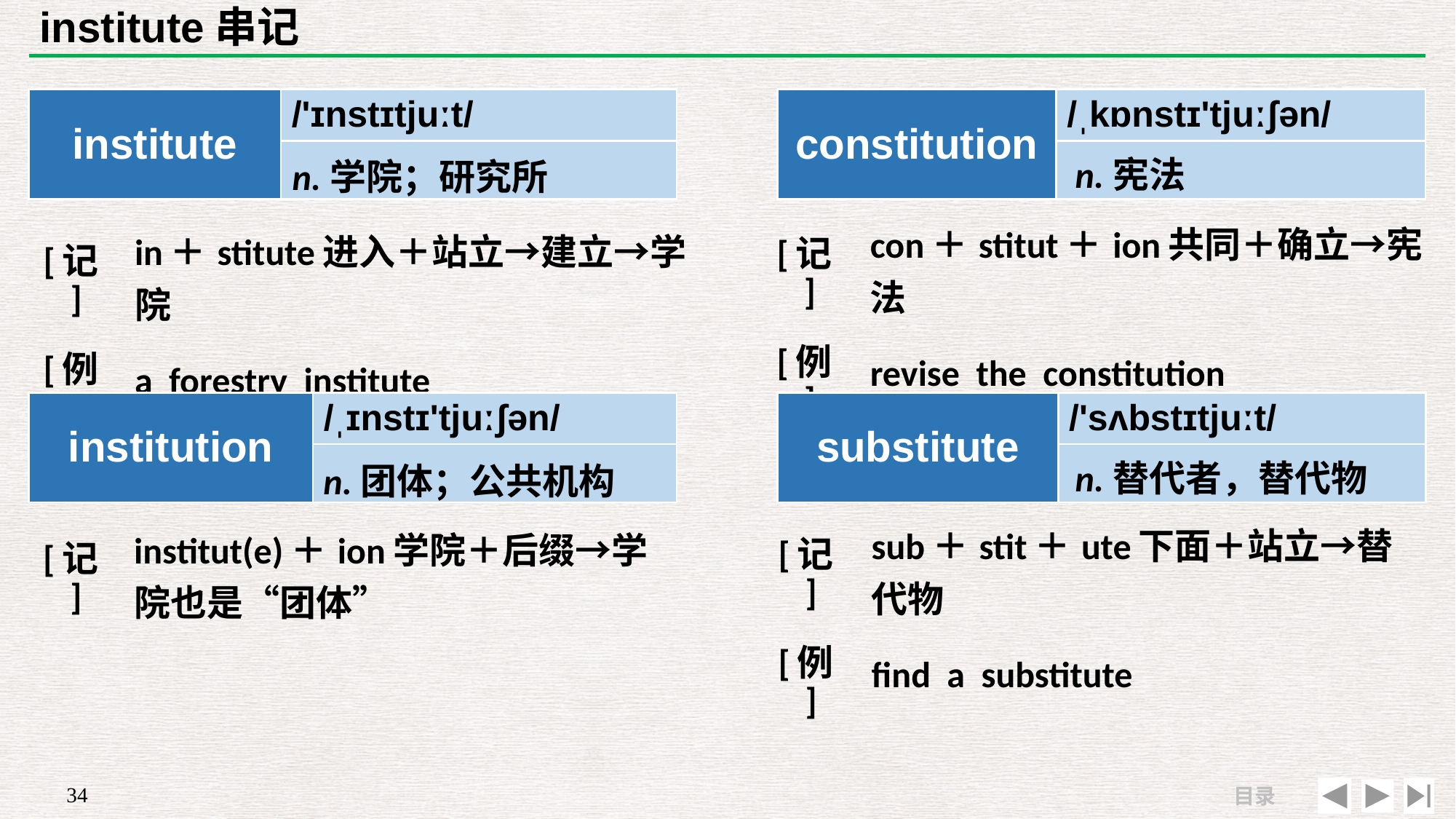

# institute串记

| institute | /'ɪnstɪtjuːt/ |
| --- | --- |
|  |  |
| constitution | /ˌkɒnstɪ'tjuːʃən/ |
| --- | --- |
|  |  |
n.宪法
n.学院；研究所
| [记] | con＋stitut＋ion共同＋确立→宪法 |
| --- | --- |
| [例] | revise the constitution |
| [记] | in＋stitute进入＋站立→建立→学院 |
| --- | --- |
| [例] | a forestry institute |
| institution | /ˌɪnstɪ'tjuːʃən/ |
| --- | --- |
|  |  |
| substitute | /'sʌbstɪtjuːt/ |
| --- | --- |
|  |  |
n.替代者，替代物
n.团体；公共机构
| [记] | sub＋stit＋ute下面＋站立→替代物 |
| --- | --- |
| [例] | find a substitute |
| [记] | institut(e)＋ion学院＋后缀→学院也是“团体” |
| --- | --- |
|  |  |